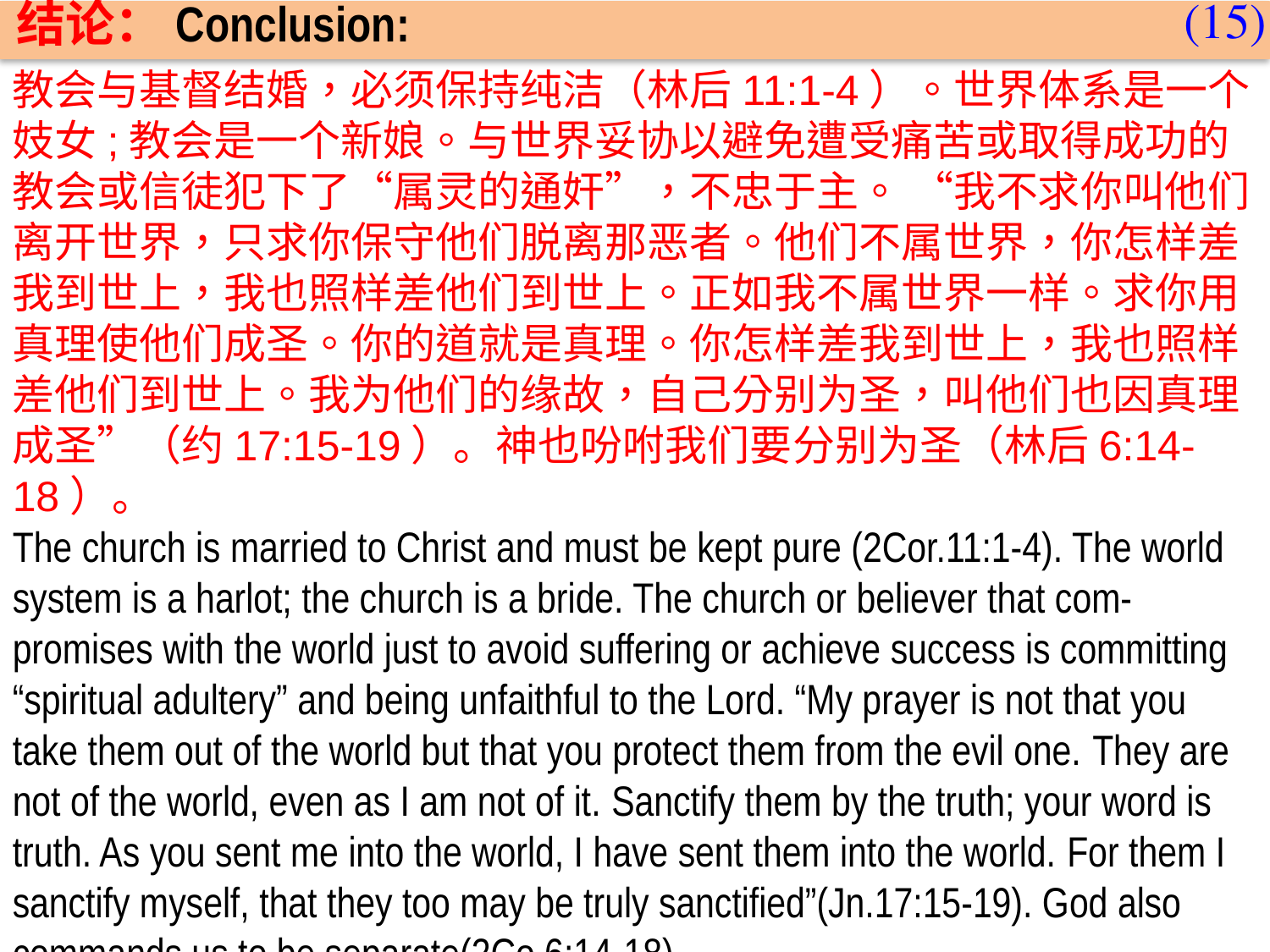

(15)
结论：Conclusion:

教会与基督结婚，必须保持纯洁（林后11:1-4）。世界体系是一个妓女;教会是一个新娘。与世界妥协以避免遭受痛苦或取得成功的教会或信徒犯下了“属灵的通奸”，不忠于主。 “我不求你叫他们离开世界，只求你保守他们脱离那恶者。他们不属世界，你怎样差我到世上，我也照样差他们到世上。正如我不属世界一样。求你用真理使他们成圣。你的道就是真理。你怎样差我到世上，我也照样差他们到世上。我为他们的缘故，自己分别为圣，叫他们也因真理成圣”（约17:15-19）。神也吩咐我们要分别为圣（林后6:14-18）。
The church is married to Christ and must be kept pure (2Cor.11:1-4). The world system is a harlot; the church is a bride. The church or believer that com-promises with the world just to avoid suffering or achieve success is committing “spiritual adultery” and being unfaithful to the Lord. “My prayer is not that you take them out of the world but that you protect them from the evil one. They are not of the world, even as I am not of it. Sanctify them by the truth; your word is truth. As you sent me into the world, I have sent them into the world. For them I sanctify myself, that they too may be truly sanctified”(Jn.17:15-19). God also commands us to be separate(2Co.6:14-18).